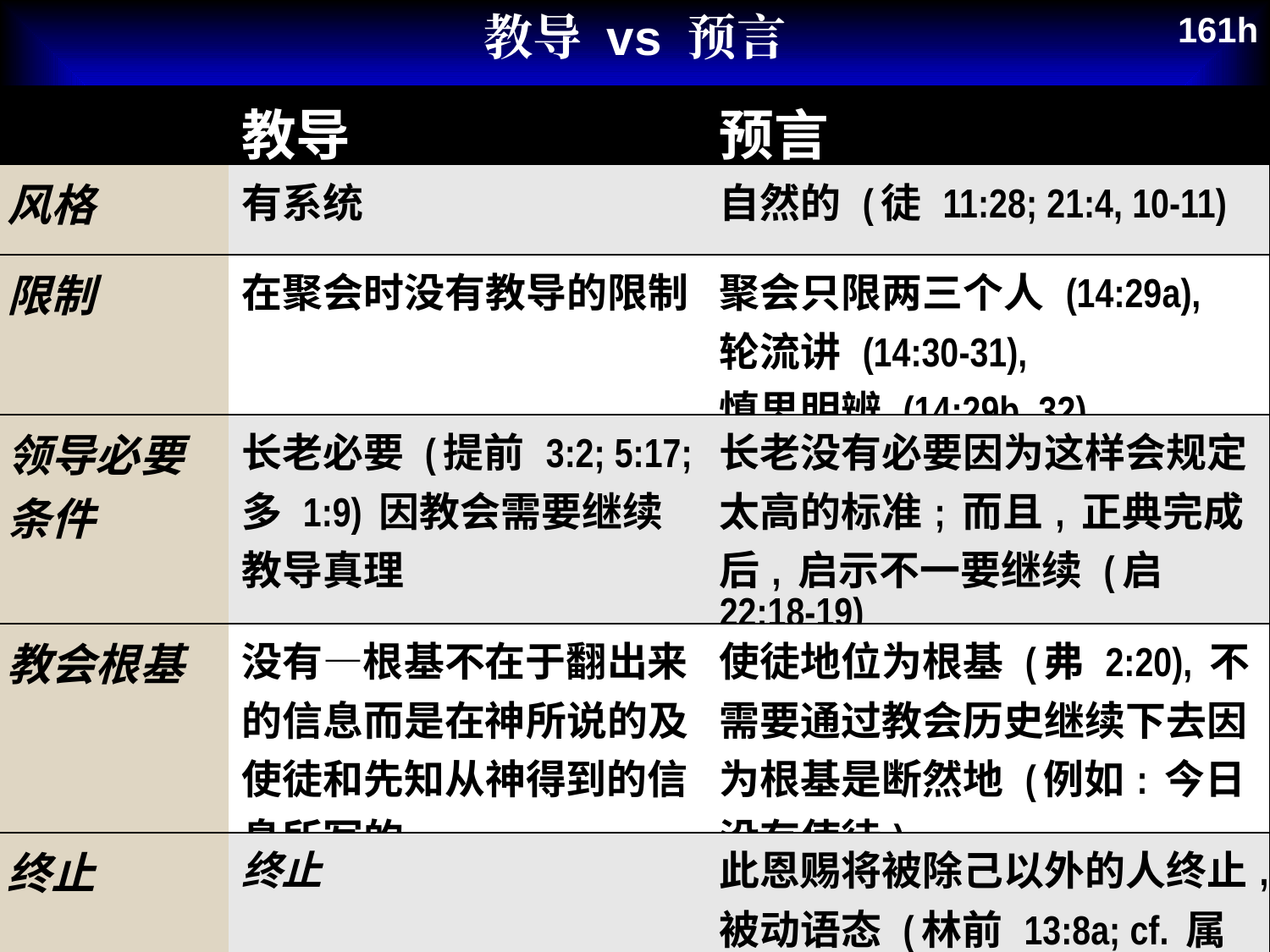

教导 vs 预言
161h
|  | 教导 | 预言 |
| --- | --- | --- |
| 风格 | 有系统 | 自然的 (徒 11:28; 21:4, 10-11) |
| 限制 | 在聚会时没有教导的限制 | 聚会只限两三个人 (14:29a), 轮流讲 (14:30-31), 慎思明辨 (14:29b, 32) |
| 领导必要条件 | 长老必要 (提前 3:2; 5:17; 多 1:9) 因教会需要继续 教导真理 | 长老没有必要因为这样会规定太高的标准; 而且, 正典完成后, 启示不一要继续 (启 22:18-19) |
| 教会根基 | 没有—根基不在于翻出来的信息而是在神所说的及使徒和先知从神得到的信息所写的 | 使徒地位为根基 (弗 2:20), 不需要通过教会历史继续下去因为根基是断然地 (例如: 今日没有使徒) |
| 终止 | 终止 | 此恩赐将被除己以外的人终止,被动语态 (林前 13:8a; cf. 属灵恩赐, 29) |